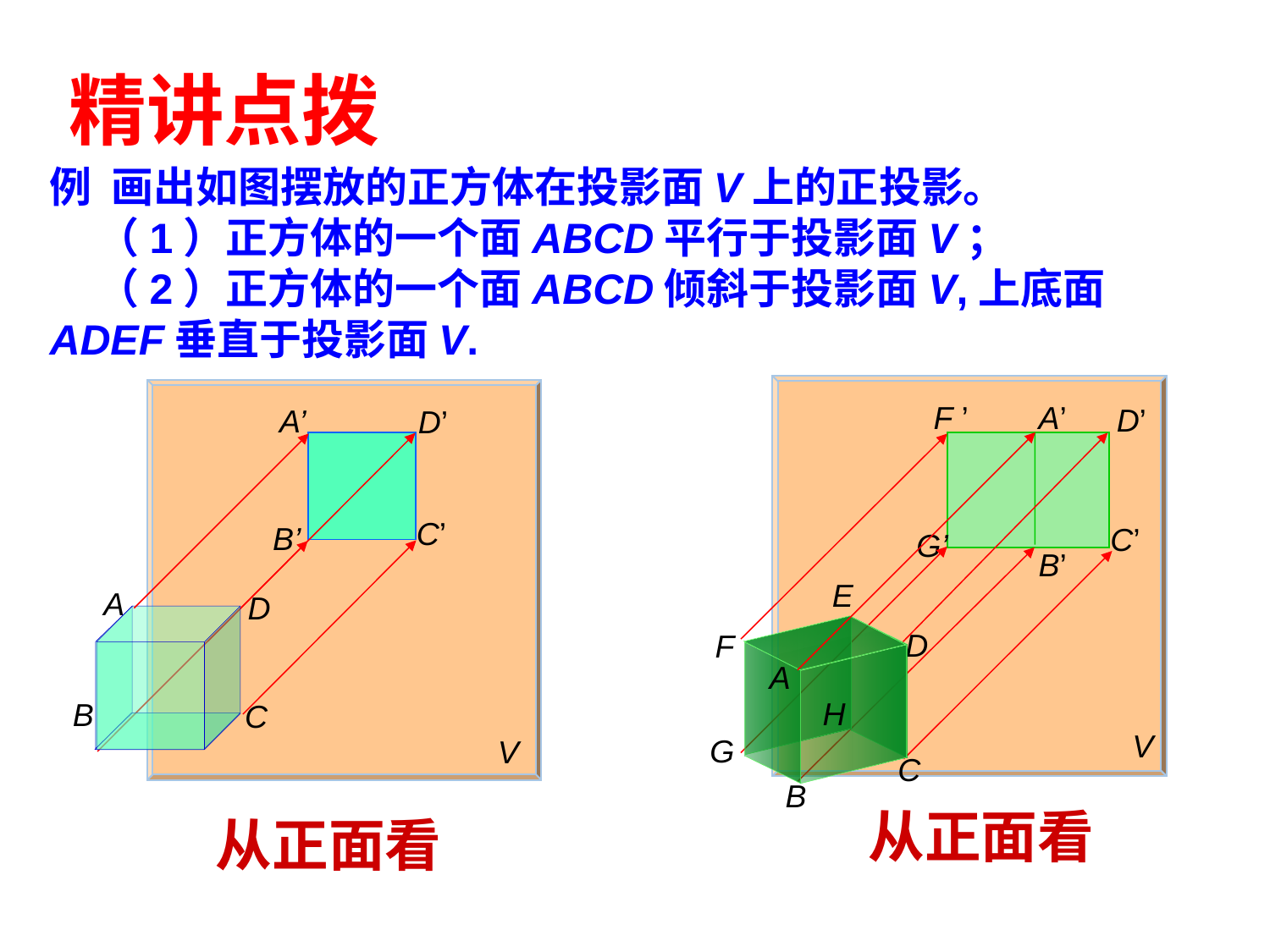

精讲点拨
# 例  画出如图摆放的正方体在投影面V上的正投影。 （1）正方体的一个面ABCD平行于投影面V； （2）正方体的一个面ABCD倾斜于投影面V,上底面 ADEF垂直于投影面V.

F ’
A’
D’
A’
D’

C’
B’
C’
G’
B’

E
A
D

D
F
A
H
B
C
V
G
V
C
B
从正面看
从正面看